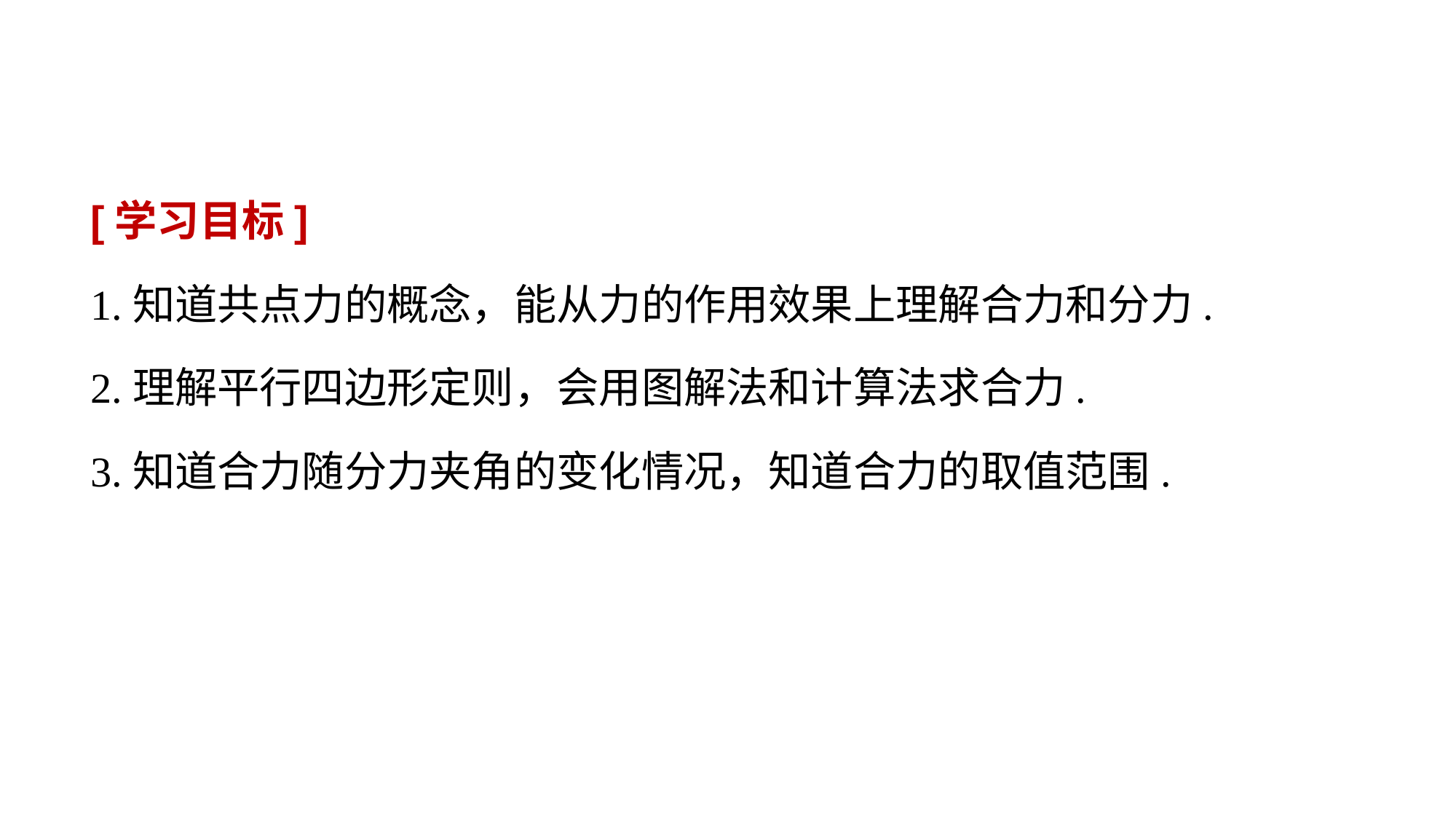

[学习目标]
1.知道共点力的概念，能从力的作用效果上理解合力和分力.
2.理解平行四边形定则，会用图解法和计算法求合力.
3.知道合力随分力夹角的变化情况，知道合力的取值范围.